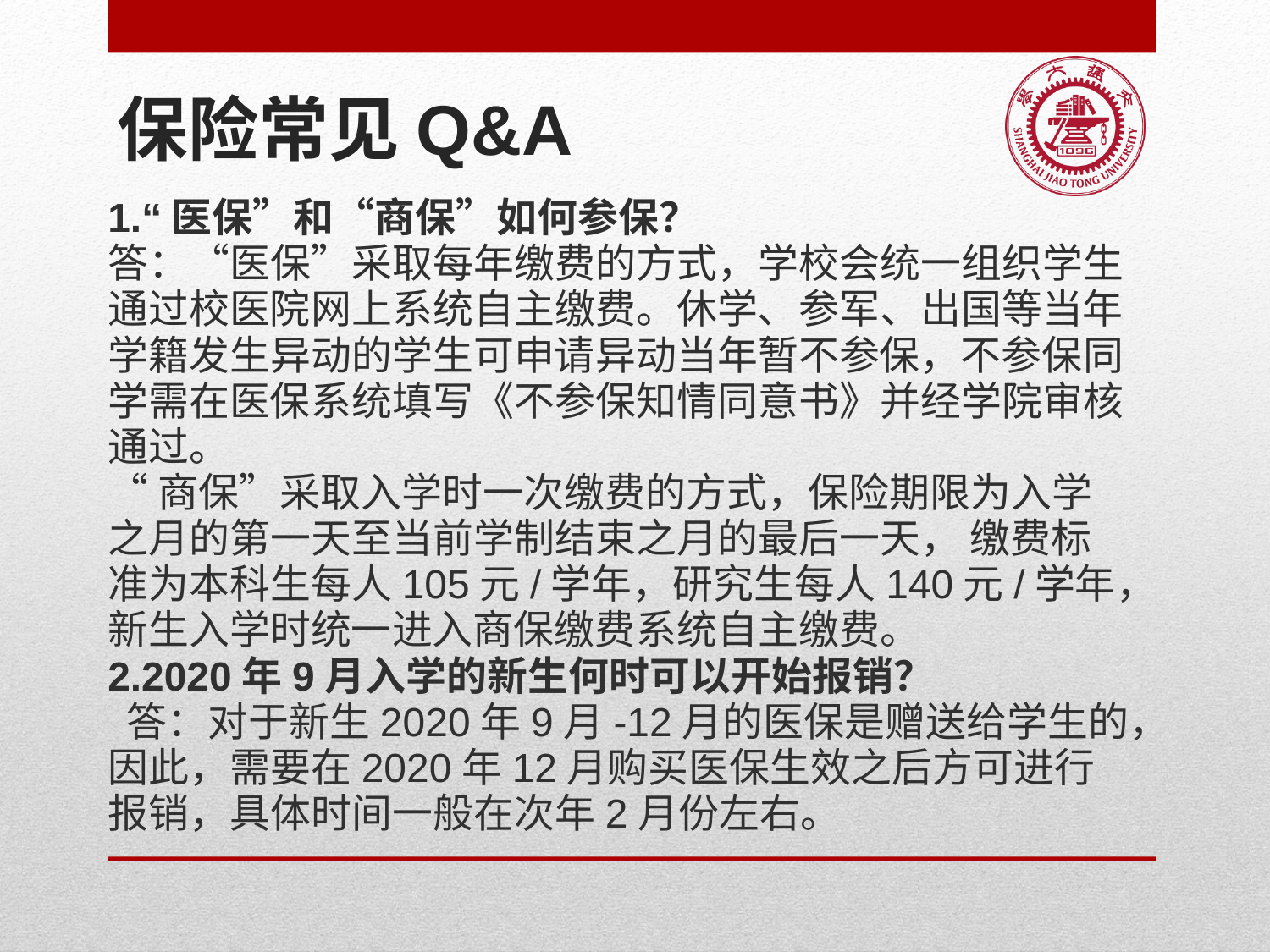

# 保险常见Q&A
1.“医保”和“商保”如何参保？
答：“医保”采取每年缴费的方式，学校会统一组织学生通过校医院网上系统自主缴费。休学、参军、出国等当年学籍发生异动的学生可申请异动当年暂不参保，不参保同学需在医保系统填写《不参保知情同意书》并经学院审核通过。
“商保”采取入学时一次缴费的方式，保险期限为入学之月的第一天至当前学制结束之月的最后一天， 缴费标准为本科生每人105元/学年，研究生每人140元/学年，新生入学时统一进入商保缴费系统自主缴费。
2.2020年9月入学的新生何时可以开始报销？
 答：对于新生2020年9月-12月的医保是赠送给学生的，因此，需要在2020年12月购买医保生效之后方可进行报销，具体时间一般在次年2月份左右。